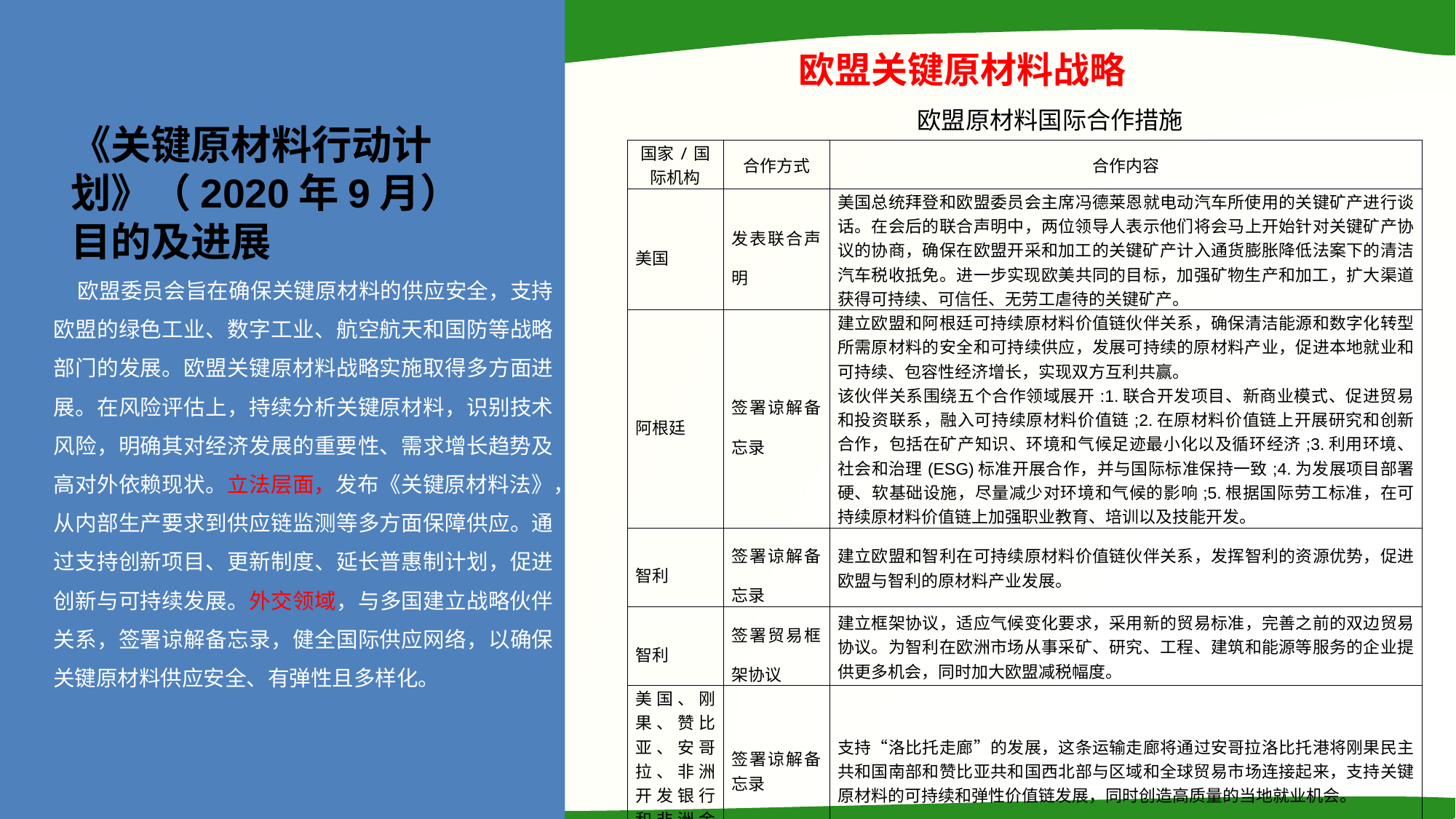

欧盟关键原材料战略
 欧盟原材料国际合作措施
《关键原材料行动计划》（2020年9月）目的及进展
| 国家/国际机构 | 合作方式 | 合作内容 |
| --- | --- | --- |
| 美国 | 发表联合声明 | 美国总统拜登和欧盟委员会主席冯德莱恩就电动汽车所使用的关键矿产进行谈话。在会后的联合声明中，两位领导人表示他们将会马上开始针对关键矿产协议的协商，确保在欧盟开采和加工的关键矿产计入通货膨胀降低法案下的清洁汽车税收抵免。进一步实现欧美共同的目标，加强矿物生产和加工，扩大渠道获得可持续、可信任、无劳工虐待的关键矿产。 |
| 阿根廷 | 签署谅解备忘录 | 建立欧盟和阿根廷可持续原材料价值链伙伴关系，确保清洁能源和数字化转型所需原材料的安全和可持续供应，发展可持续的原材料产业，促进本地就业和可持续、包容性经济增长，实现双方互利共赢。 该伙伴关系围绕五个合作领域展开:1.联合开发项目、新商业模式、促进贸易和投资联系，融入可持续原材料价值链;2.在原材料价值链上开展研究和创新合作，包括在矿产知识、环境和气候足迹最小化以及循环经济;3.利用环境、社会和治理(ESG)标准开展合作，并与国际标准保持一致;4.为发展项目部署硬、软基础设施，尽量减少对环境和气候的影响;5.根据国际劳工标准，在可持续原材料价值链上加强职业教育、培训以及技能开发。 |
| 智利 | 签署谅解备忘录 | 建立欧盟和智利在可持续原材料价值链伙伴关系，发挥智利的资源优势，促进欧盟与智利的原材料产业发展。 |
| 智利 | 签署贸易框架协议 | 建立框架协议，适应气候变化要求，采用新的贸易标准，完善之前的双边贸易协议。为智利在欧洲市场从事采矿、研究、工程、建筑和能源等服务的企业提供更多机会，同时加大欧盟减税幅度。 |
| 美国、刚果、赞比亚、安哥拉、非洲开发银行和非洲金融公司 | 签署谅解备忘录 | 支持“洛比托走廊”的发展，这条运输走廊将通过安哥拉洛比托港将刚果民主共和国南部和赞比亚共和国西北部与区域和全球贸易市场连接起来，支持关键原材料的可持续和弹性价值链发展，同时创造高质量的当地就业机会。 |
| 格陵兰 | 签署谅解备忘录 | 促进原材料价值链上的可持续项目开发，并部署开发项目所需的基础设施。 |
    欧盟委员会旨在确保关键原材料的供应安全，支持欧盟的绿色工业、数字工业、航空航天和国防等战略部门的发展。欧盟关键原材料战略实施取得多方面进展。在风险评估上，持续分析关键原材料，识别技术风险，明确其对经济发展的重要性、需求增长趋势及高对外依赖现状。立法层面，发布《关键原材料法》，从内部生产要求到供应链监测等多方面保障供应。通过支持创新项目、更新制度、延长普惠制计划，促进创新与可持续发展。外交领域，与多国建立战略伙伴关系，签署谅解备忘录，健全国际供应网络，以确保关键原材料供应安全、有弹性且多样化。